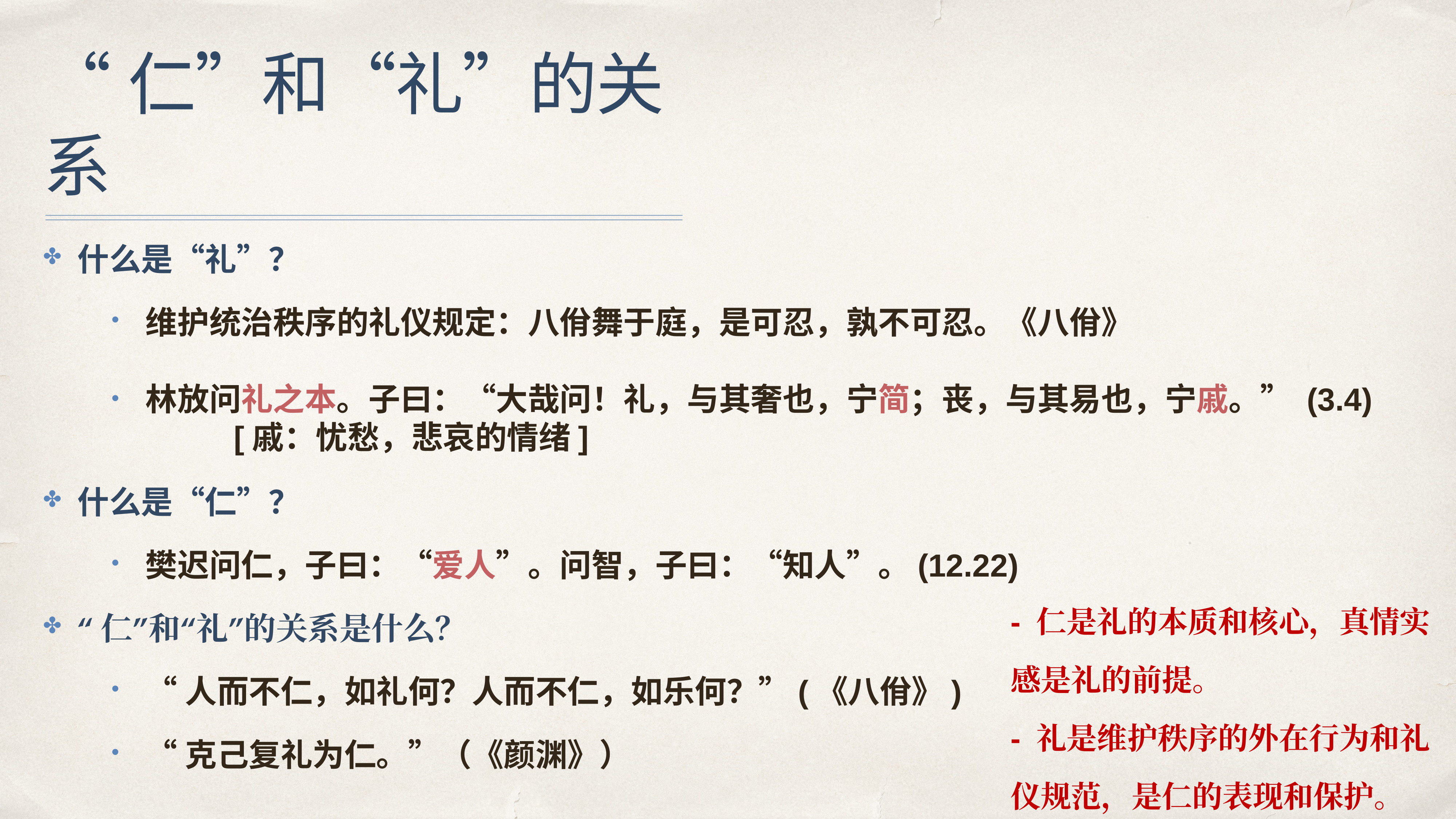

# “仁”和“礼”的关系
什么是“礼”？
维护统治秩序的礼仪规定：八佾舞于庭，是可忍，孰不可忍。《八佾》
林放问礼之本。子曰：“大哉问！礼，与其奢也，宁简；丧，与其易也，宁戚。” (3.4)           [戚：忧愁，悲哀的情绪]
什么是“仁”？
樊迟问仁，子曰：“爱人”。问智，子曰：“知人”。(12.22)
“仁”和“礼”的关系是什么？
“人而不仁，如礼何？人而不仁，如乐何？”(《八佾》)
“克己复礼为仁。”（《颜渊》）
- 仁是礼的本质和核心，真情实感是礼的前提。
- 礼是维护秩序的外在行为和礼仪规范，是仁的表现和保护。